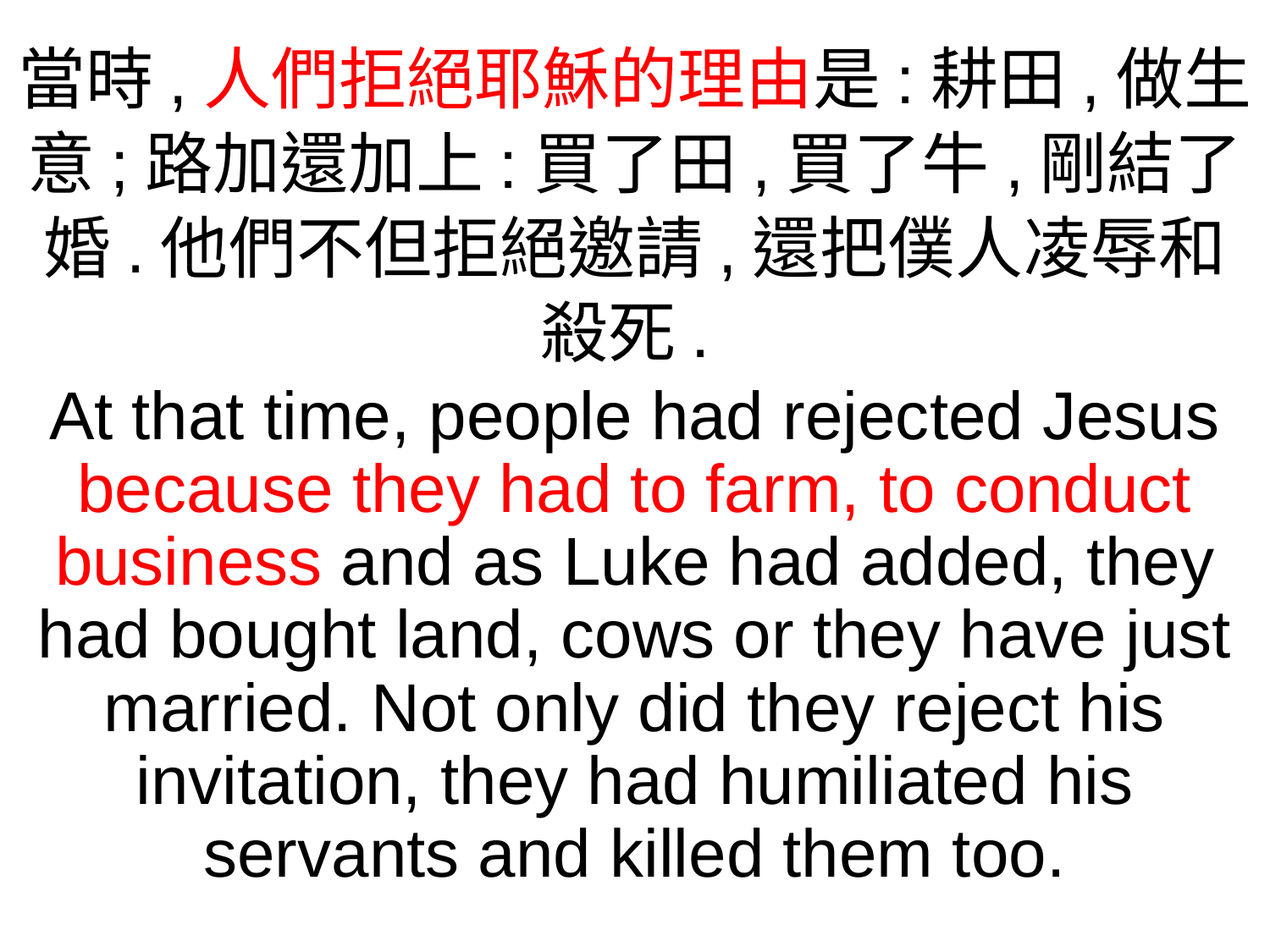

當時,人們拒絕耶穌的理由是:耕田,做生意;路加還加上:買了田,買了牛,剛結了婚.他們不但拒絕邀請,還把僕人凌辱和殺死.
At that time, people had rejected Jesus because they had to farm, to conduct business and as Luke had added, they had bought land, cows or they have just married. Not only did they reject his invitation, they had humiliated his servants and killed them too.